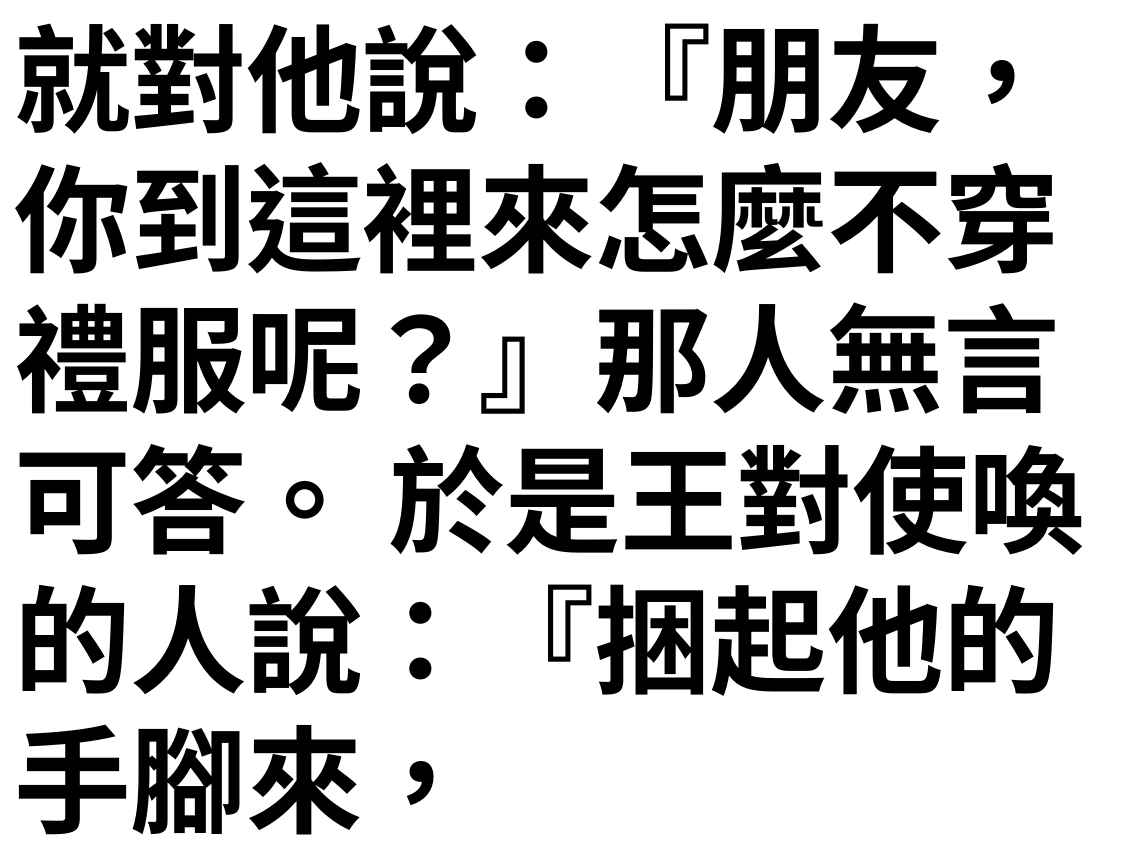

就對他說：『朋友，你到這裡來怎麼不穿禮服呢？』那人無言可答。 於是王對使喚的人說：『捆起他的手腳來，